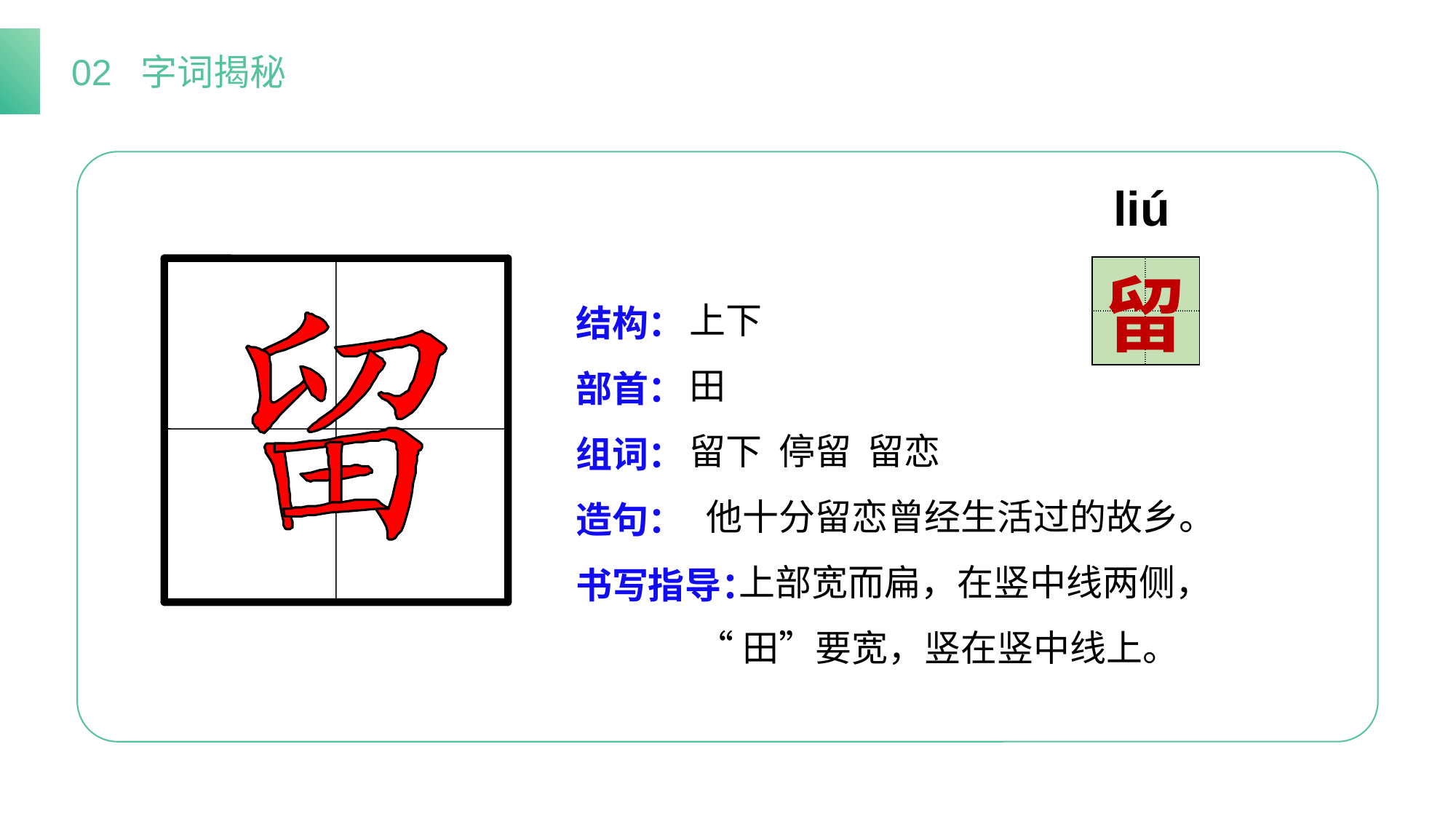

02  字词揭秘
liú
|  |  |
| --- | --- |
|  |  |

留
上下
田
留下  停留  留恋
 他十分留恋曾经生活过的故乡。
     上部宽而扁，在竖中线两侧，
 “田”要宽，竖在竖中线上。
结构：
部首：
组词：
造句：
书写指导：